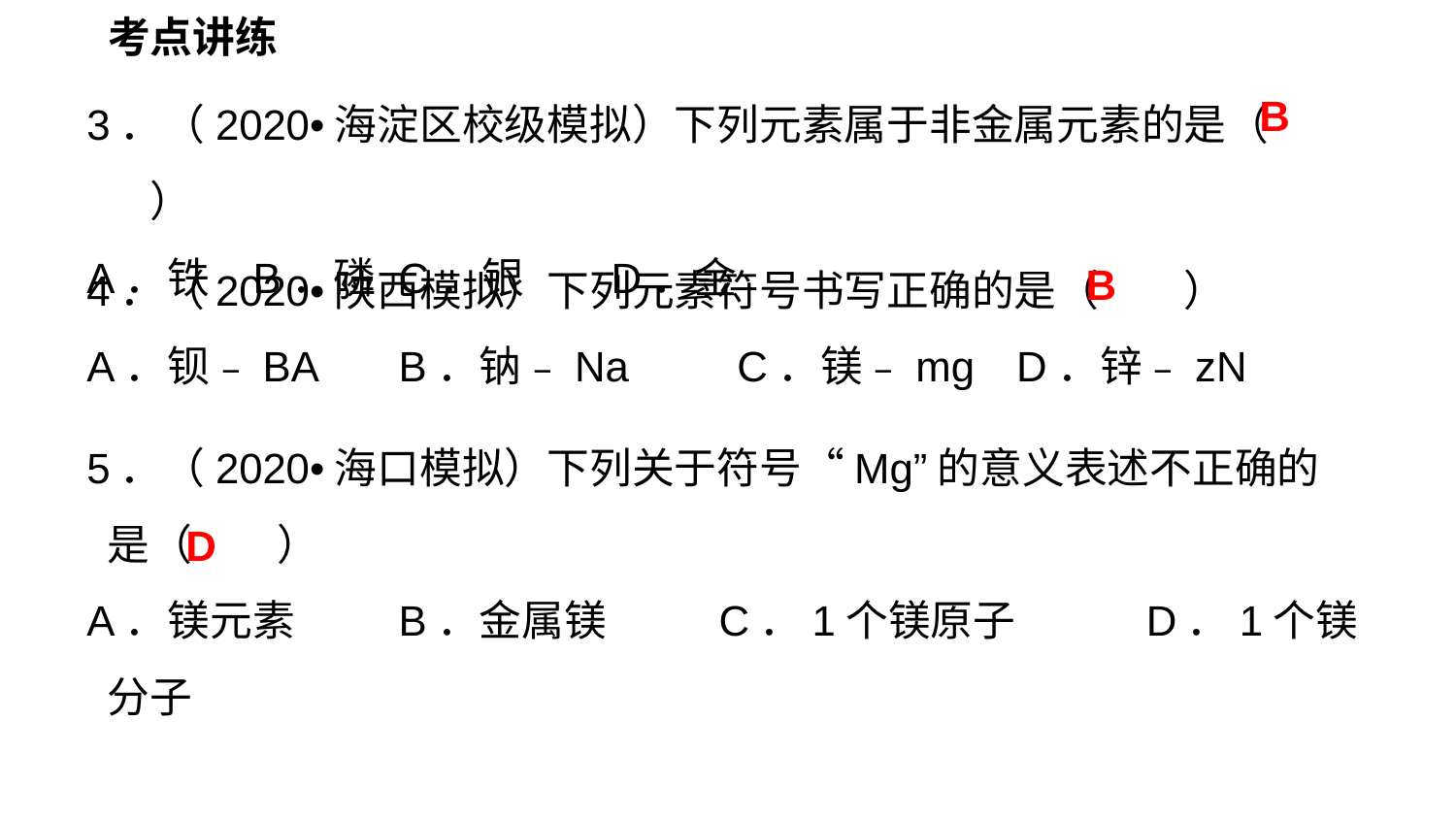

考点讲练
3．（2020•海淀区校级模拟）下列元素属于非金属元素的是（　　）
A．铁	B．磷  	C．银	      D．金
B
4．（2020•陕西模拟）下列元素符号书写正确的是（　　）
A．钡﹣BA 	B．钠﹣Na	    C．镁﹣mg	   D．锌﹣zN
B
5．（2020•海口模拟）下列关于符号“Mg”的意义表述不正确的是（　　）
A．镁元素 	B．金属镁	  C．1个镁原子	 D．1个镁分子
D